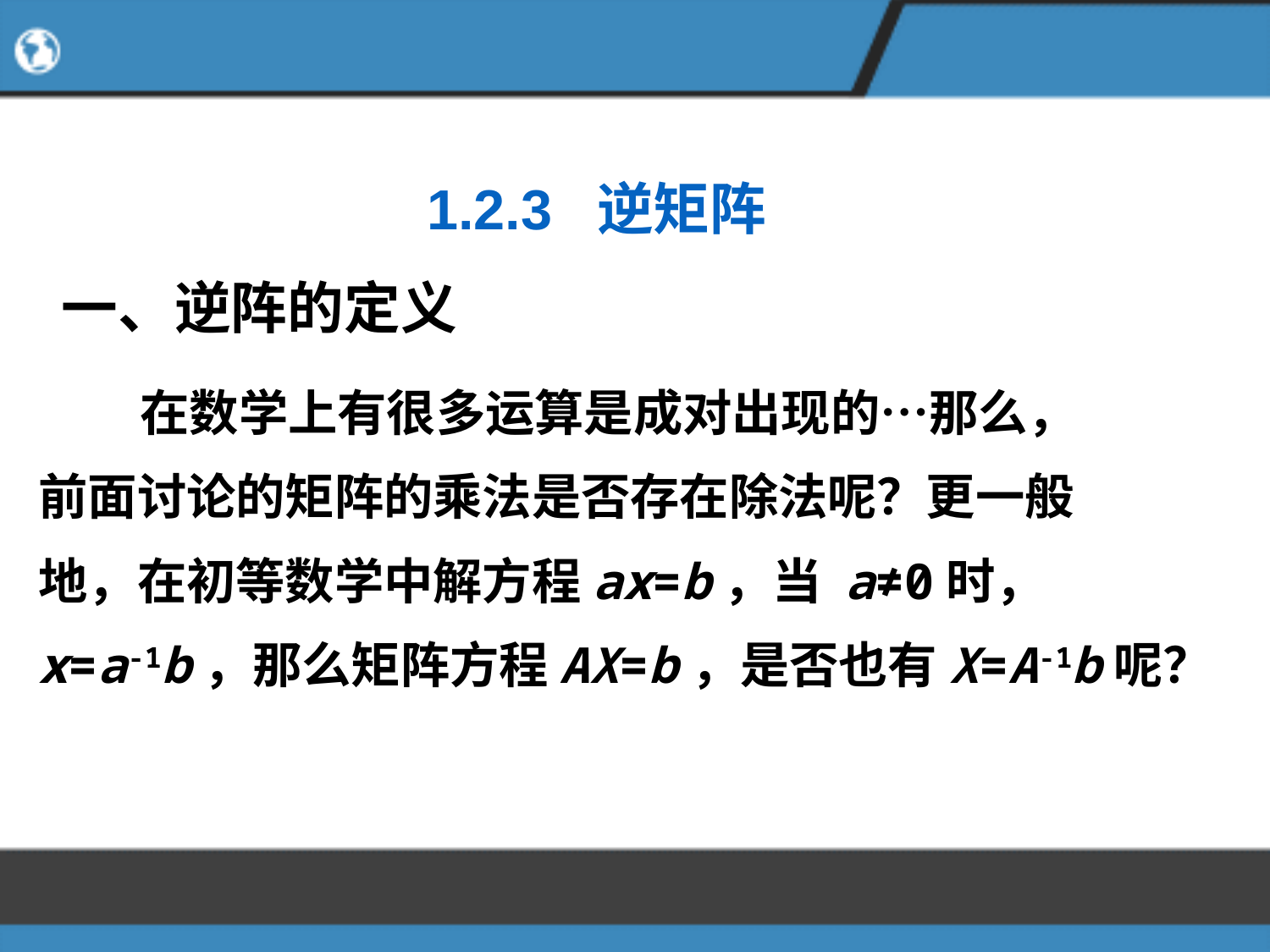

1.2.3  逆矩阵
一、逆阵的定义
        在数学上有很多运算是成对出现的…那么，
前面讨论的矩阵的乘法是否存在除法呢？更一般
地，在初等数学中解方程ax=b，当 a≠0时，
x=a-1b，那么矩阵方程AX=b，是否也有X=A-1b呢？